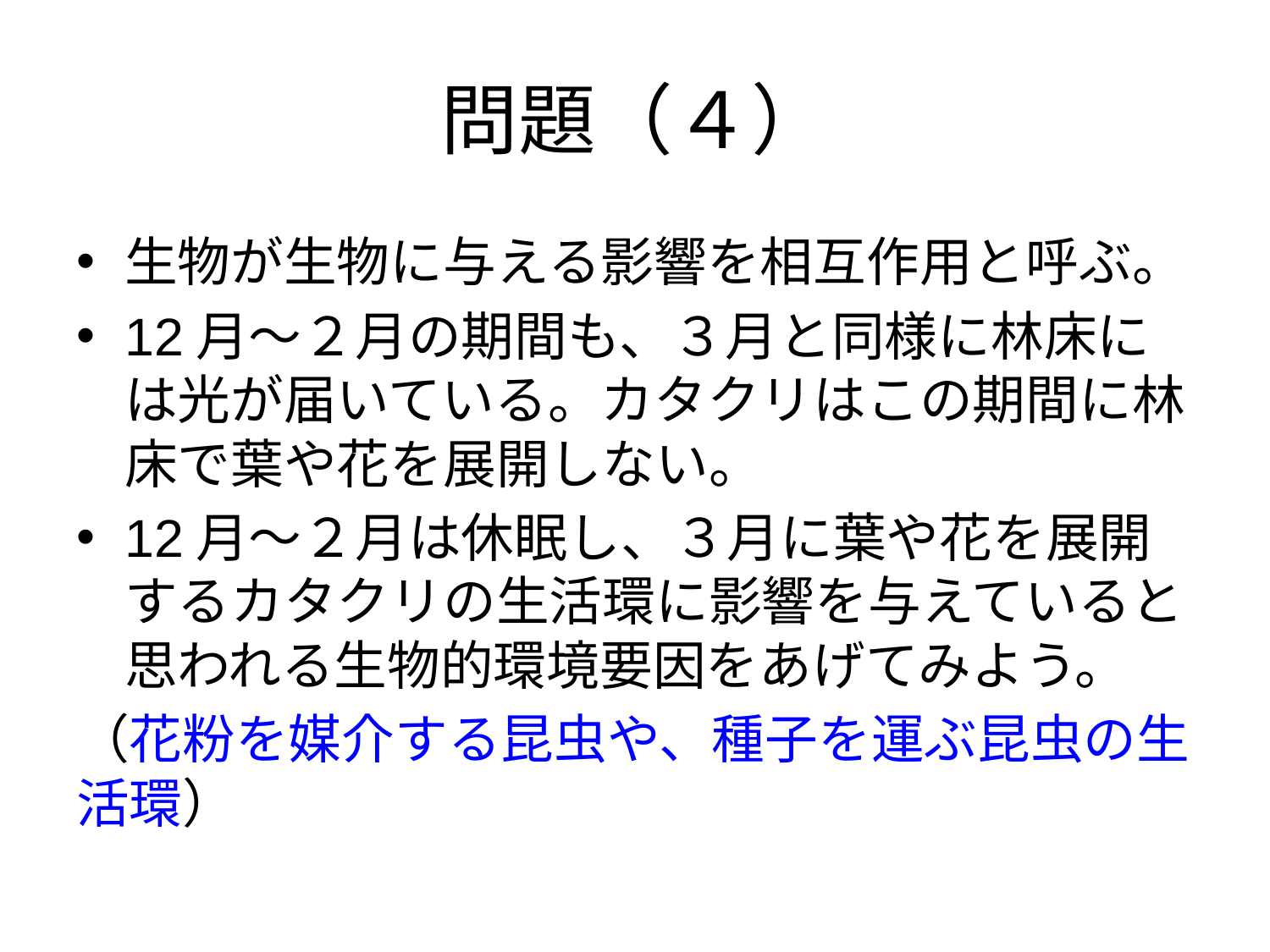

# 問題（４）
生物が生物に与える影響を相互作用と呼ぶ。
12月〜２月の期間も、３月と同様に林床には光が届いている。カタクリはこの期間に林床で葉や花を展開しない。
12月〜２月は休眠し、３月に葉や花を展開するカタクリの生活環に影響を与えていると思われる生物的環境要因をあげてみよう。
（花粉を媒介する昆虫や、種子を運ぶ昆虫の生活環）